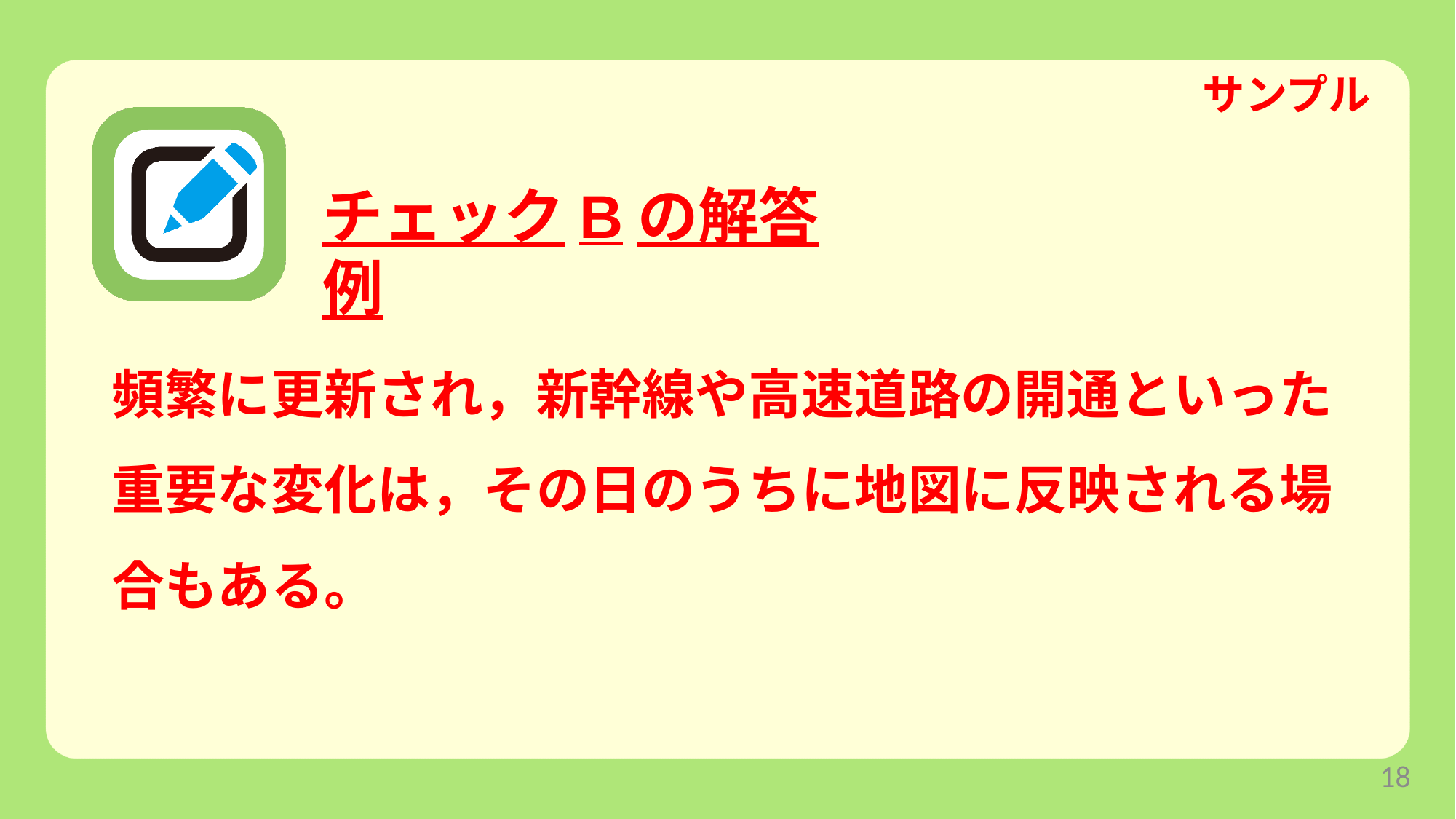

チェックBの解答例
頻繁に更新され，新幹線や高速道路の開通といった重要な変化は，その日のうちに地図に反映される場合もある。